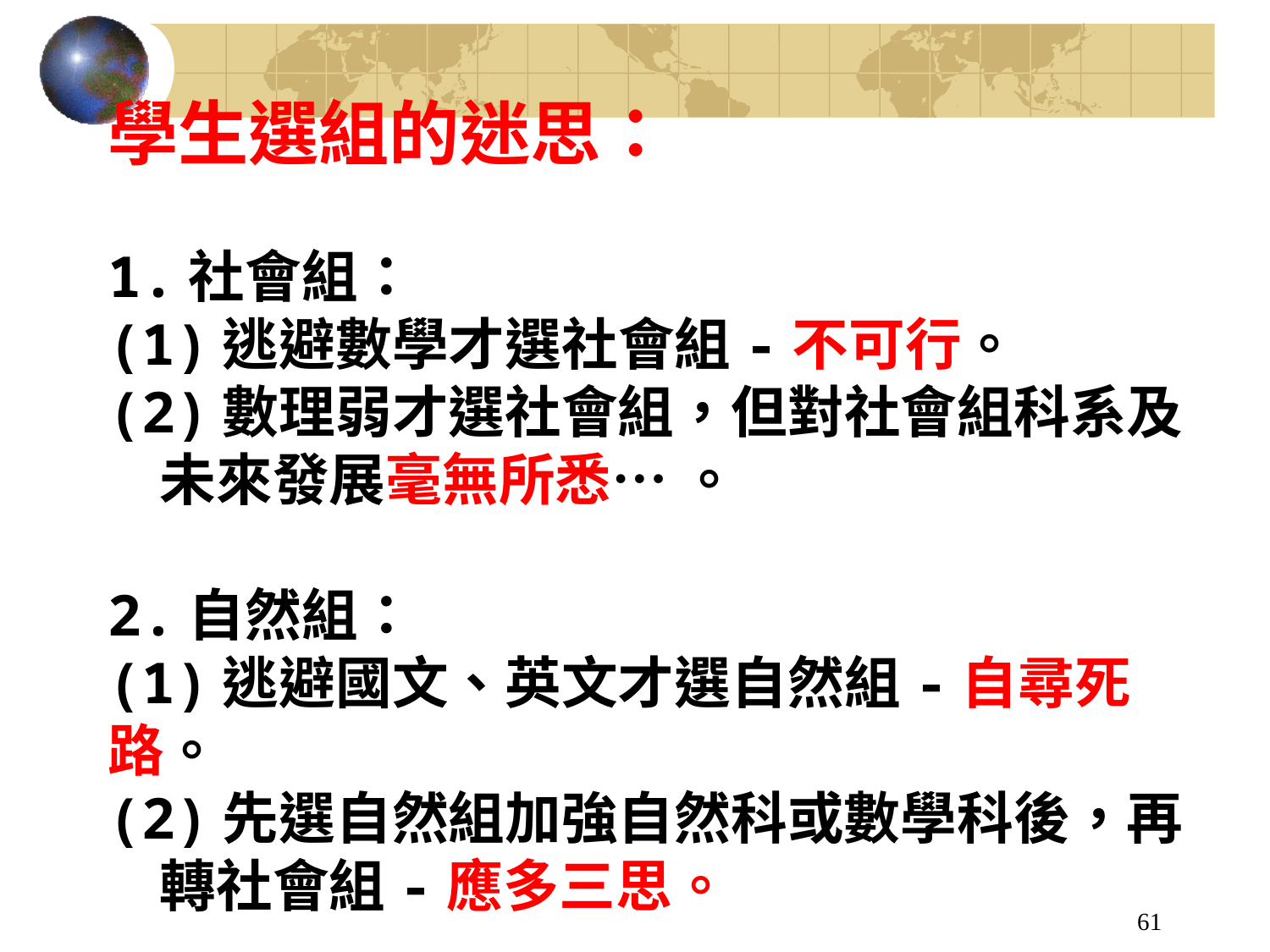

學生選組的迷思：

1.社會組：
(1)逃避數學才選社會組-不可行。
(2)數理弱才選社會組，但對社會組科系及
   未來發展毫無所悉… 。

2.自然組：
(1)逃避國文、英文才選自然組-自尋死路。
(2)先選自然組加強自然科或數學科後，再
   轉社會組-應多三思。
61